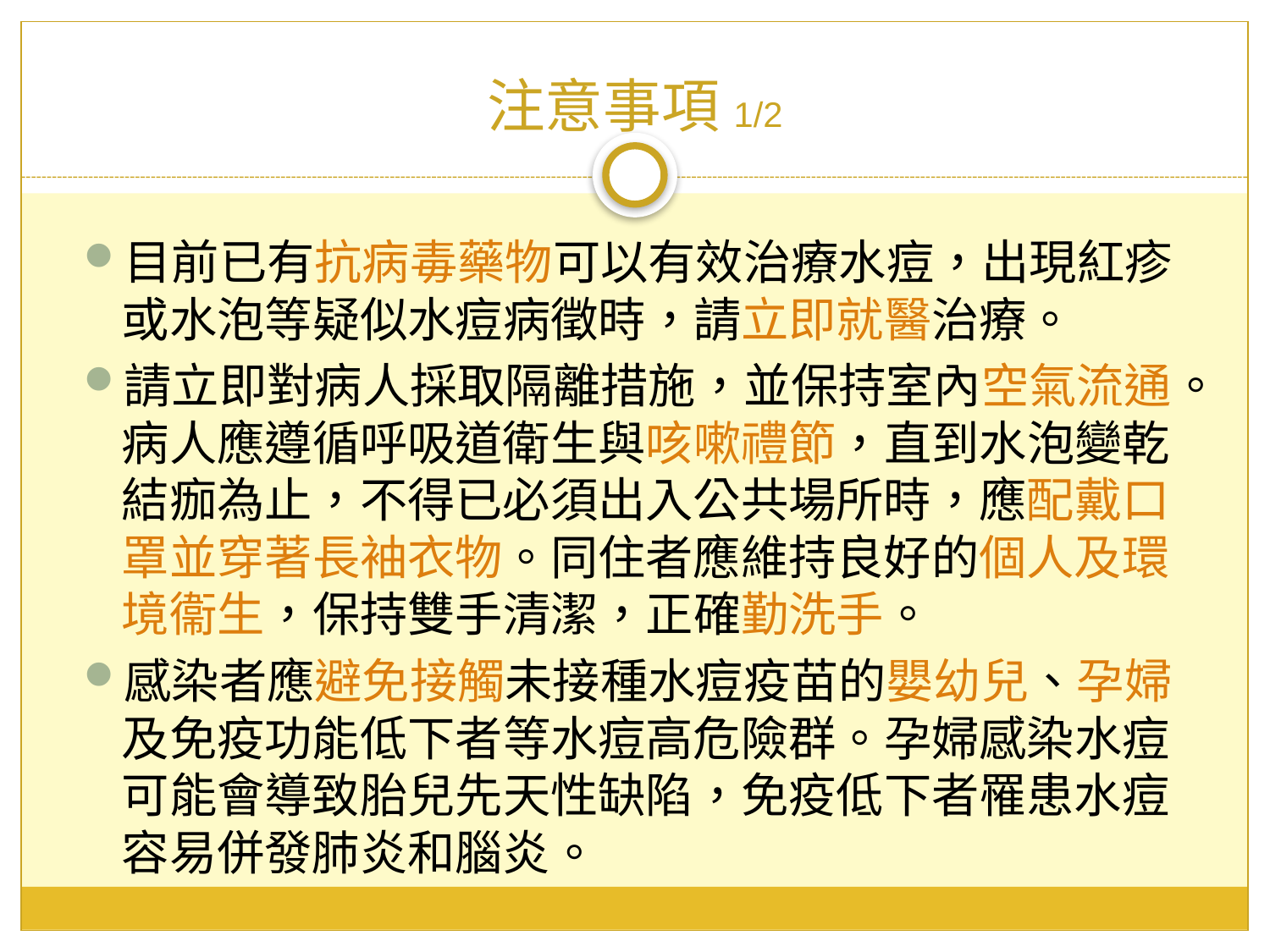

# 注意事項1/2
目前已有抗病毒藥物可以有效治療水痘，出現紅疹或水泡等疑似水痘病徵時，請立即就醫治療。
請立即對病人採取隔離措施，並保持室內空氣流通。病人應遵循呼吸道衛生與咳嗽禮節，直到水泡變乾結痂為止，不得已必須出入公共場所時，應配戴口罩並穿著長袖衣物。同住者應維持良好的個人及環境衞生，保持雙手清潔，正確勤洗手。
感染者應避免接觸未接種水痘疫苗的嬰幼兒、孕婦及免疫功能低下者等水痘高危險群。孕婦感染水痘可能會導致胎兒先天性缺陷，免疫低下者罹患水痘容易併發肺炎和腦炎。